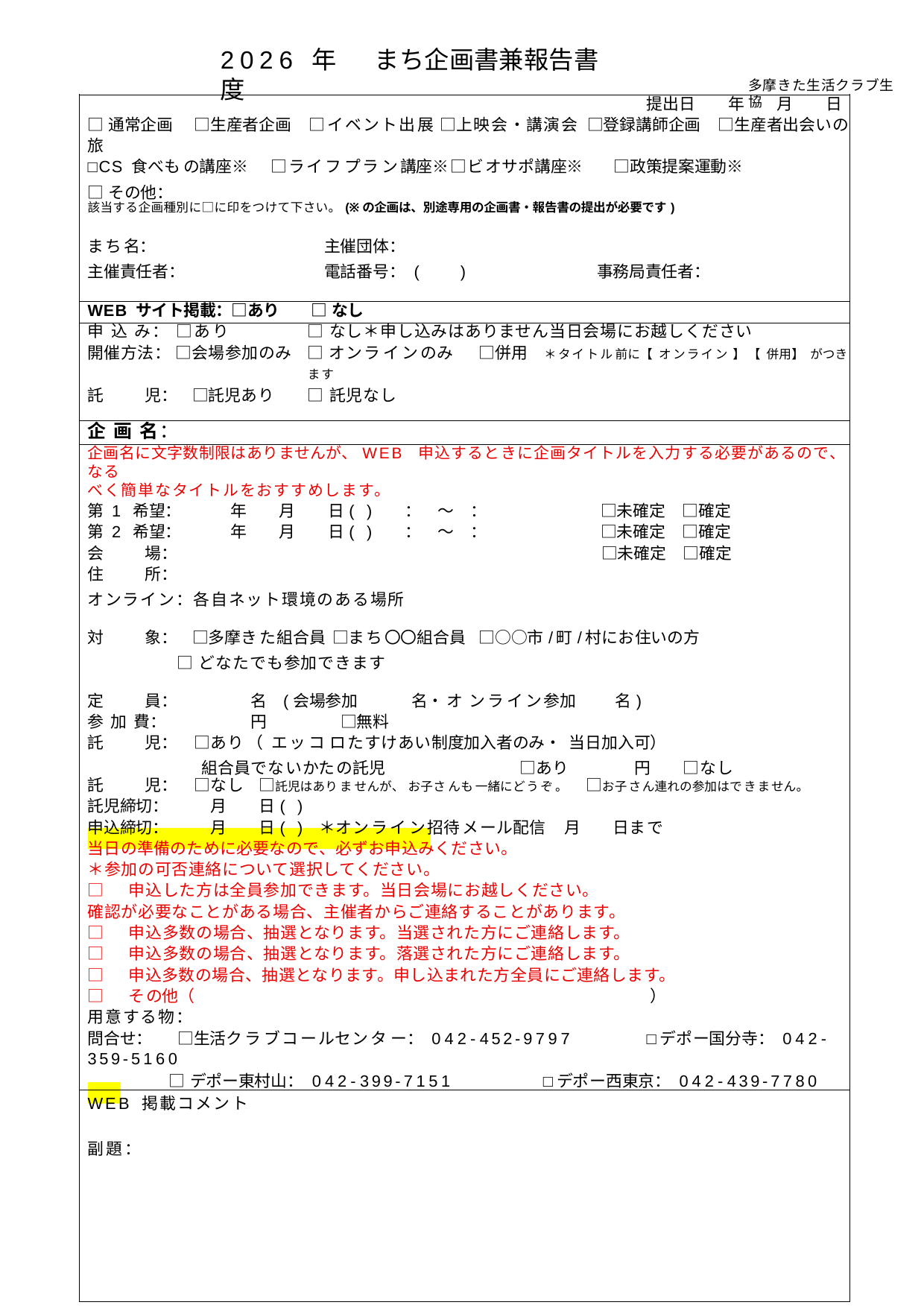

2026 年度
まち企画書兼報告書
多摩きた生活クラブ生協
| 提出日 年 月 日 |  |
| --- | --- |
| □通常企画 □生産者企画 □イベント出展 □上映会・講演会 □登録講師企画 □生産者出会いの |  |
| 旅 |  |
| □CS 食べもの講座※ □ライフプラン講座※ □ビオサポ講座※ □政策提案運動※ |  |
| □その他： |  |
| 該当する企画種別に□に印をつけて下さい。(※の企画は、別途専用の企画書・報告書の提出が必要です) |  |
| まち名： 主催団体： |  |
| 主催責任者： 電話番号：( ) 事務局責任者： |  |
| WEB サイト掲載：□あり | □なし |
| 申 込 み： □あり | □なし＊申し込みはありません当日会場にお越しください |
| 開催方法： □会場参加のみ | □オンラインのみ □併用 ＊タイトル前に【オンライン】【併用】がつきます |
| 託 児： □託児あり | □託児なし |
| 企 画 名： |  |
| 企画名に文字数制限はありませんが、WEB 申込するときに企画タイトルを入力する必要があるので、なる |  |
| べく簡単なタイトルをおすすめします。 |  |
| 第 1 希望： 年 月 日( ) ： ～ ： □未確定 □確定 |  |
| 第 2 希望： 年 月 日( ) ： ～ ： □未確定 □確定 |  |
| 会 場： □未確定 □確定 |  |
| 住 所： |  |
| オンライン：各自ネット環境のある場所 |  |
| 対 象： □多摩きた組合員 □まち〇〇組合員 □○○市/町/村にお住いの方 |  |
| □どなたでも参加できます |  |
| 定 員： 名 (会場参加 名・オンライン参加 名) |  |
| 参 加 費： 円 □無料 |  |
| 託 児： □あり（エッコロたすけあい制度加入者のみ・当日加入可） |  |
| 組合員でないかたの託児 □あり 円 □なし |  |
| 託 児： □なし □託児はありませんが、お子さんも一緒にどうぞ。 □お子さん連れの参加はできません。 |  |
| 託児締切： 月 日( ) |  |
| 申込締切： 月 日( ) ＊オンライン招待メール配信 月 日まで |  |
| 当日の準備のために必要なので、必ずお申込みください。 |  |
| ＊参加の可否連絡について選択してください。 |  |
| □ 申込した方は全員参加できます。当日会場にお越しください。 |  |
| 確認が必要なことがある場合、主催者からご連絡することがあります。 |  |
| □ 申込多数の場合、抽選となります。当選された方にご連絡します。 |  |
| □ 申込多数の場合、抽選となります。落選された方にご連絡します。 |  |
| □ 申込多数の場合、抽選となります。申し込まれた方全員にご連絡します。 |  |
| □ その他（ ） |  |
| 用意する物： |  |
| 問合せ： □生活クラブコールセンター：042-452-9797 □デポー国分寺：042-359-5160 |  |
| □デポー東村山：042-399-7151 □デポー西東京：042-439-7780 |  |
| WEB 掲載コメント 副題： |  |